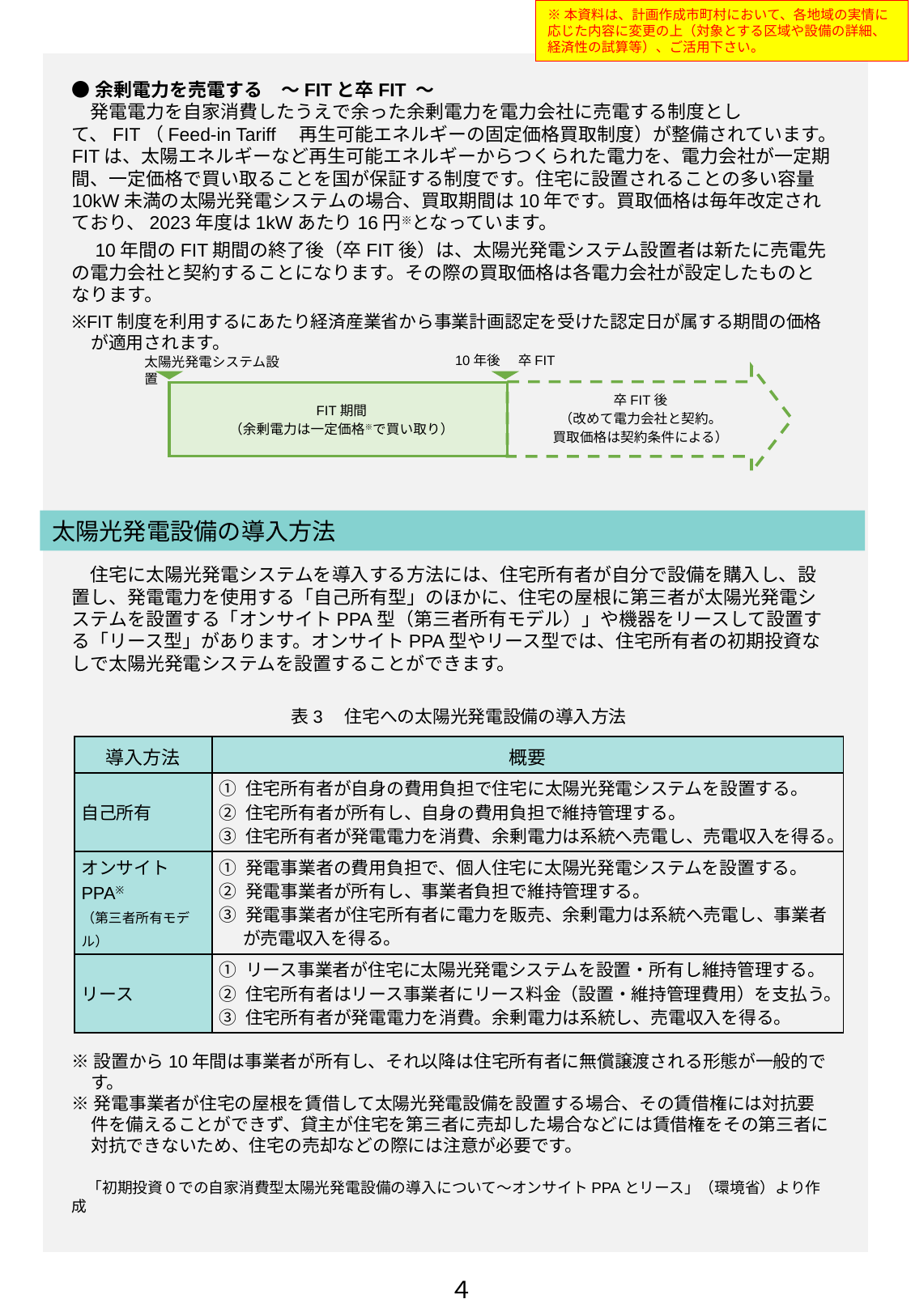

※本資料は、計画作成市町村において、各地域の実情に応じた内容に変更の上（対象とする区域や設備の詳細、経済性の試算等）、ご活用下さい。

●余剰電力を売電する　～FITと卒FIT ～
　発電電力を自家消費したうえで余った余剰電力を電力会社に売電する制度として、FIT（Feed-in Tariff　再生可能エネルギーの固定価格買取制度）が整備されています。FITは、太陽エネルギーなど再生可能エネルギーからつくられた電力を、電力会社が一定期間、一定価格で買い取ることを国が保証する制度です。住宅に設置されることの多い容量10kW未満の太陽光発電システムの場合、買取期間は10年です。買取価格は毎年改定されており、2023年度は1kWあたり16円※となっています。
　10年間のFIT期間の終了後（卒FIT後）は、太陽光発電システム設置者は新たに売電先の電力会社と契約することになります。その際の買取価格は各電力会社が設定したものとなります。
※FIT制度を利用するにあたり経済産業省から事業計画認定を受けた認定日が属する期間の価格が適用されます。
10年後　卒FIT
太陽光発電システム設置

卒FIT後
（改めて電力会社と契約。
買取価格は契約条件による）
FIT期間
（余剰電力は一定価格※で買い取り）
太陽光発電設備の導入方法
　住宅に太陽光発電システムを導入する方法には、住宅所有者が自分で設備を購入し、設置し、発電電力を使用する「自己所有型」のほかに、住宅の屋根に第三者が太陽光発電システムを設置する「オンサイトPPA型（第三者所有モデル）」や機器をリースして設置する「リース型」があります。オンサイトPPA型やリース型では、住宅所有者の初期投資なしで太陽光発電システムを設置することができます。

※設置から10年間は事業者が所有し、それ以降は住宅所有者に無償譲渡される形態が一般的です。
※発電事業者が住宅の屋根を賃借して太陽光発電設備を設置する場合、その賃借権には対抗要件を備えることができず、貸主が住宅を第三者に売却した場合などには賃借権をその第三者に対抗できないため、住宅の売却などの際には注意が必要です。

　「初期投資０での自家消費型太陽光発電設備の導入について～オンサイトPPAとリース」（環境省）より作成
表3　住宅への太陽光発電設備の導入方法
| 導入方法 | 概要 |
| --- | --- |
| 自己所有 | ① 住宅所有者が自身の費用負担で住宅に太陽光発電システムを設置する。 ② 住宅所有者が所有し、自身の費用負担で維持管理する。 ③ 住宅所有者が発電電力を消費、余剰電力は系統へ売電し、売電収入を得る。 |
| オンサイト PPA※ （第三者所有モデル） | ① 発電事業者の費用負担で、個人住宅に太陽光発電システムを設置する。 ② 発電事業者が所有し、事業者負担で維持管理する。 ③ 発電事業者が住宅所有者に電力を販売、余剰電力は系統へ売電し、事業者が売電収入を得る。 |
| リース | ① リース事業者が住宅に太陽光発電システムを設置・所有し維持管理する。 ② 住宅所有者はリース事業者にリース料金（設置・維持管理費用）を支払う。 ③ 住宅所有者が発電電力を消費。余剰電力は系統し、売電収入を得る。 |
４